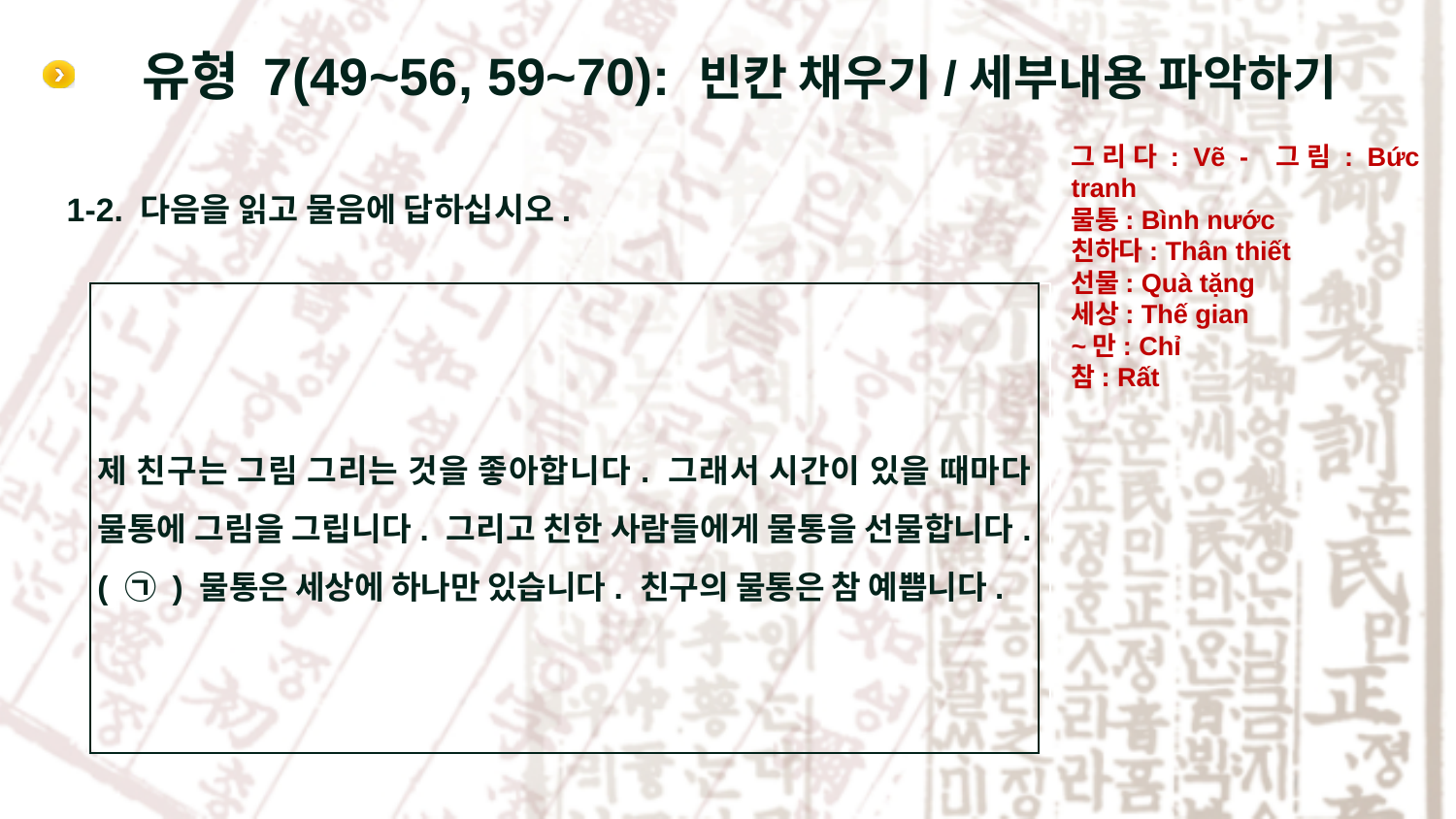

# 유형 7(49~56, 59~70): 빈칸 채우기/세부내용 파악하기
그리다: Vẽ - 그림: Bức tranh
물통: Bình nước
친하다: Thân thiết
선물: Quà tặng
세상: Thế gian
~만: Chỉ
참: Rất
1-2. 다음을 읽고 물음에 답하십시오.
제 친구는 그림 그리는 것을 좋아합니다. 그래서 시간이 있을 때마다 물통에 그림을 그립니다. 그리고 친한 사람들에게 물통을 선물합니다. ( ㉠ ) 물통은 세상에 하나만 있습니다. 친구의 물통은 참 예쁩니다.